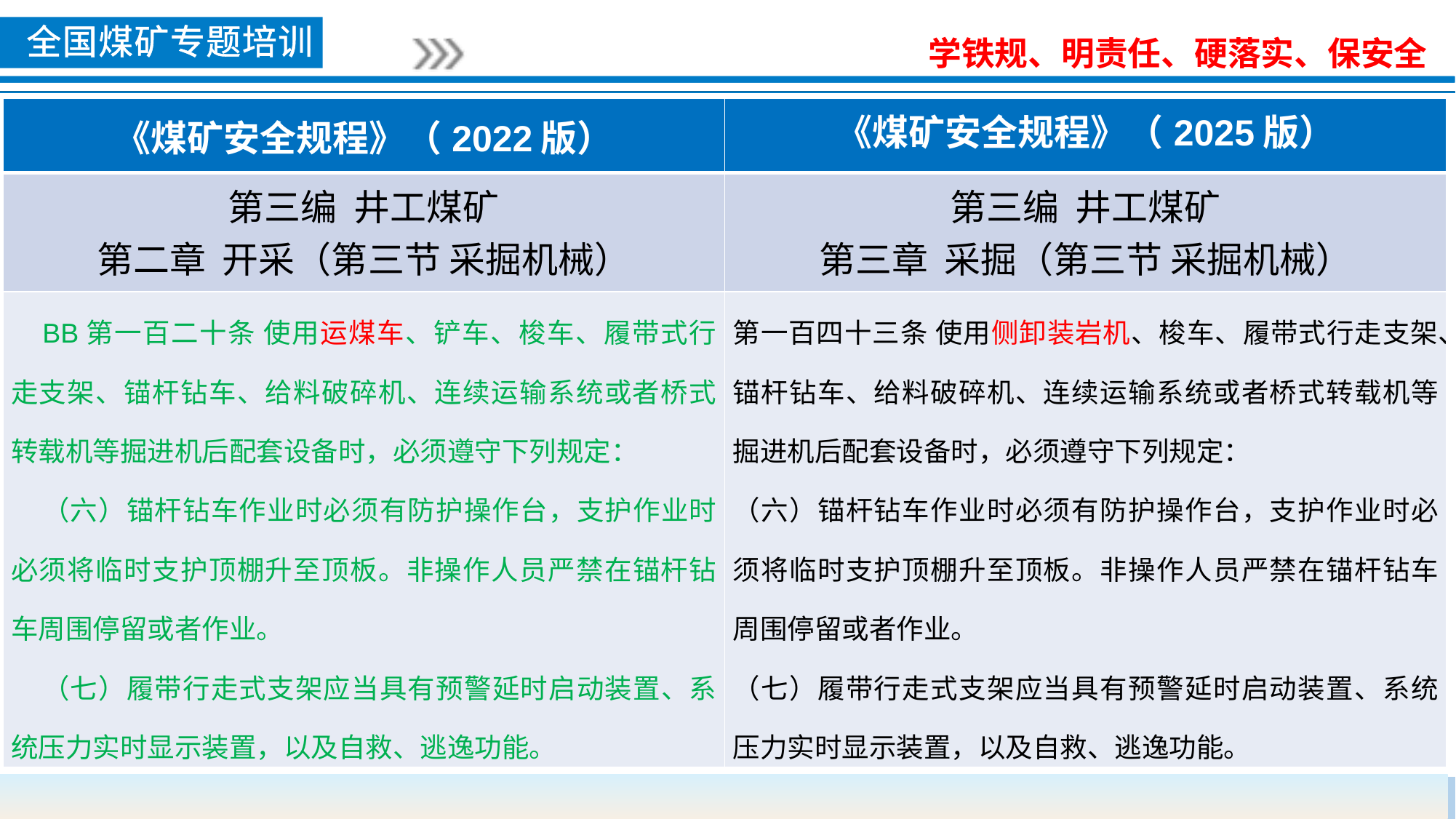

| 《煤矿安全规程》（2022版） | 《煤矿安全规程》（2025版） |
| --- | --- |
| 第三编 井工煤矿 第二章 开采（第三节 采掘机械） | 第三编 井工煤矿 第三章 采掘（第三节 采掘机械） |
| BB第一百二十条 使用运煤车、铲车、梭车、履带式行走支架、锚杆钻车、给料破碎机、连续运输系统或者桥式转载机等掘进机后配套设备时，必须遵守下列规定： （六）锚杆钻车作业时必须有防护操作台，支护作业时必须将临时支护顶棚升至顶板。非操作人员严禁在锚杆钻车周围停留或者作业。 （七）履带行走式支架应当具有预警延时启动装置、系统压力实时显示装置，以及自救、逃逸功能。 | 第一百四十三条 使用侧卸装岩机、梭车、履带式行走支架、锚杆钻车、给料破碎机、连续运输系统或者桥式转载机等掘进机后配套设备时，必须遵守下列规定： （六）锚杆钻车作业时必须有防护操作台，支护作业时必须将临时支护顶棚升至顶板。非操作人员严禁在锚杆钻车周围停留或者作业。 （七）履带行走式支架应当具有预警延时启动装置、系统压力实时显示装置，以及自救、逃逸功能。 |